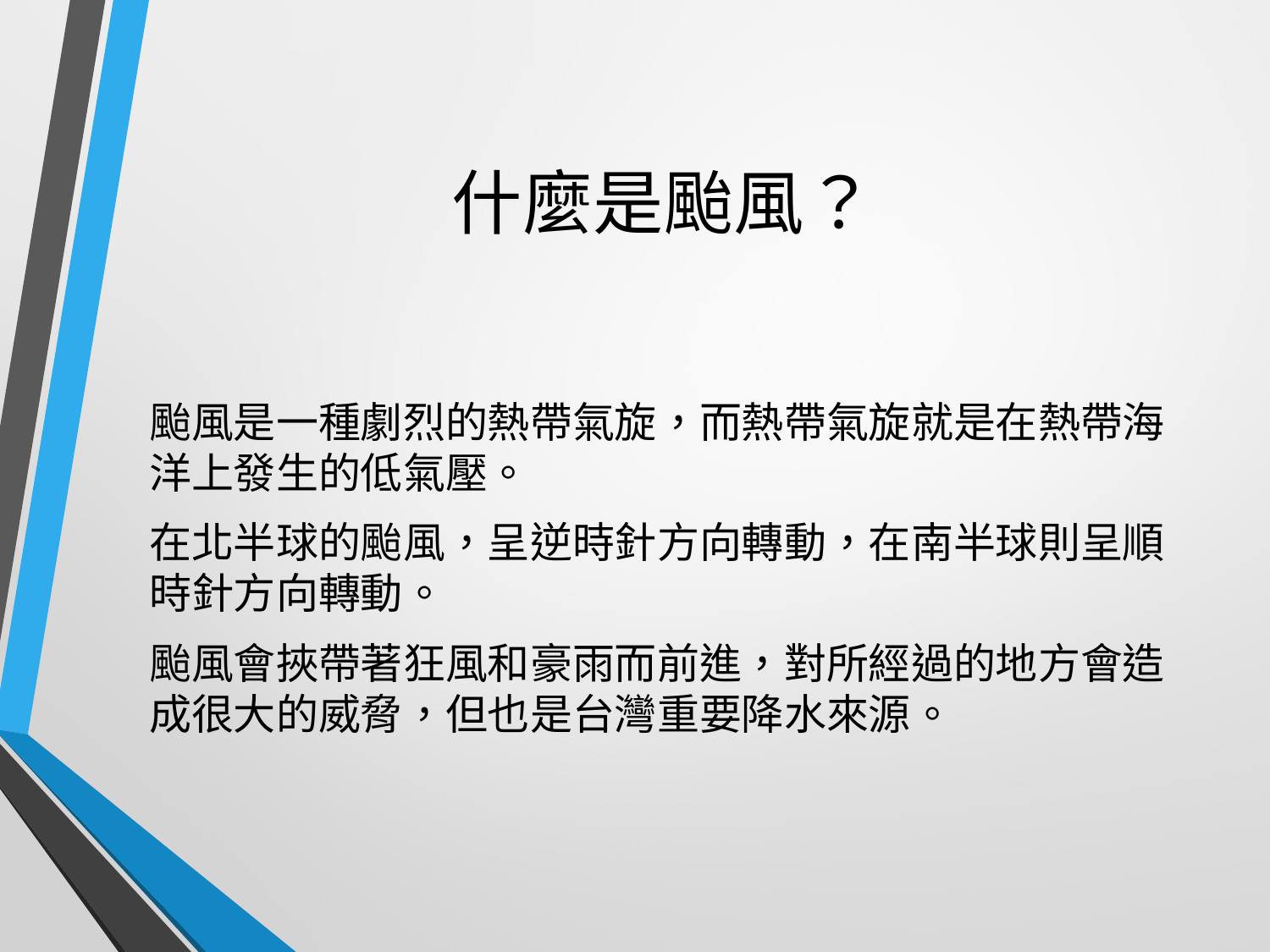

# 什麼是颱風？
颱風是一種劇烈的熱帶氣旋，而熱帶氣旋就是在熱帶海洋上發生的低氣壓。
在北半球的颱風，呈逆時針方向轉動，在南半球則呈順時針方向轉動。
颱風會挾帶著狂風和豪雨而前進，對所經過的地方會造成很大的威脅，但也是台灣重要降水來源。